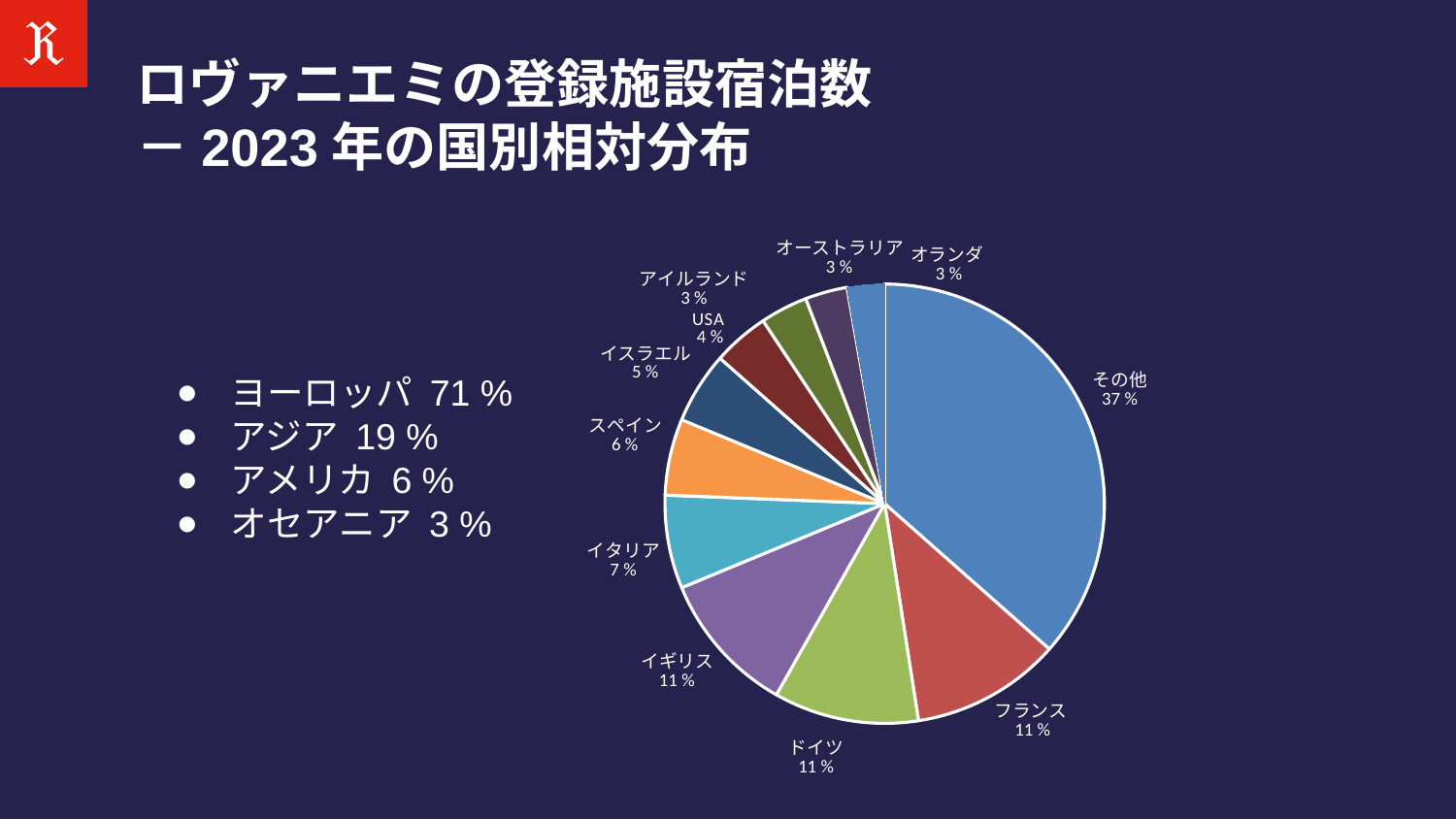

# ロヴァニエミの登録施設宿泊数 －2023年の国別相対分布

### Chart

| Category |  |
|---|---|
| Others | 209183.0 |
| France | 63154.0 |
| Germany | 61146.0 |
| Britain | 60400.0 |
| Italy | 39316.0 |
| Spain | 32254.0 |
| Israel | 30173.0 |
| USA | 23767.0 |
| Ireland | 20003.0 |
| Australia | 17733.0 |
| Netherlands | 15758.0 |
ヨーロッパ 71 %
アジア 19 %
アメリカ 6 %
オセアニア 3 %